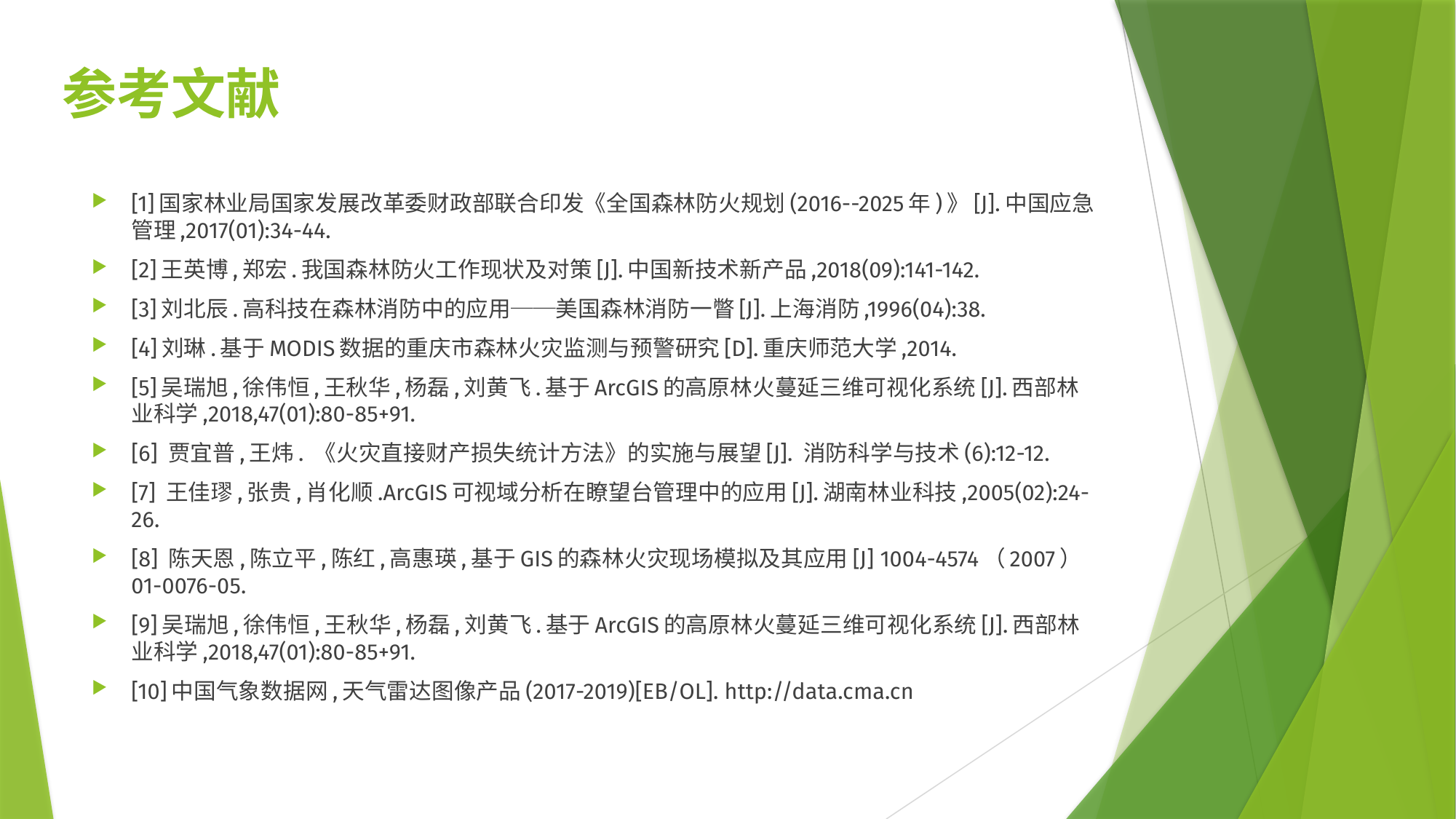

# 参考文献
[1]国家林业局国家发展改革委财政部联合印发《全国森林防火规划(2016--2025年)》[J].中国应急管理,2017(01):34-44.
[2]王英博,郑宏.我国森林防火工作现状及对策[J].中国新技术新产品,2018(09):141-142.
[3]刘北辰.高科技在森林消防中的应用──美国森林消防一瞥[J].上海消防,1996(04):38.
[4]刘琳.基于MODIS数据的重庆市森林火灾监测与预警研究[D].重庆师范大学,2014.
[5]吴瑞旭,徐伟恒,王秋华,杨磊,刘黄飞.基于ArcGIS的高原林火蔓延三维可视化系统[J].西部林业科学,2018,47(01):80-85+91.
[6] 贾宜普,王炜. 《火灾直接财产损失统计方法》的实施与展望[J]. 消防科学与技术(6):12-12.
[7] 王佳璆,张贵,肖化顺.ArcGIS可视域分析在瞭望台管理中的应用[J].湖南林业科技,2005(02):24-26.
[8] 陈天恩,陈立平,陈红,高惠瑛,基于GIS的森林火灾现场模拟及其应用[J] 1004-4574（2007）01-0076-05.
[9]吴瑞旭,徐伟恒,王秋华,杨磊,刘黄飞.基于ArcGIS的高原林火蔓延三维可视化系统[J].西部林业科学,2018,47(01):80-85+91.
[10]中国气象数据网,天气雷达图像产品(2017-2019)[EB/OL]. http://data.cma.cn